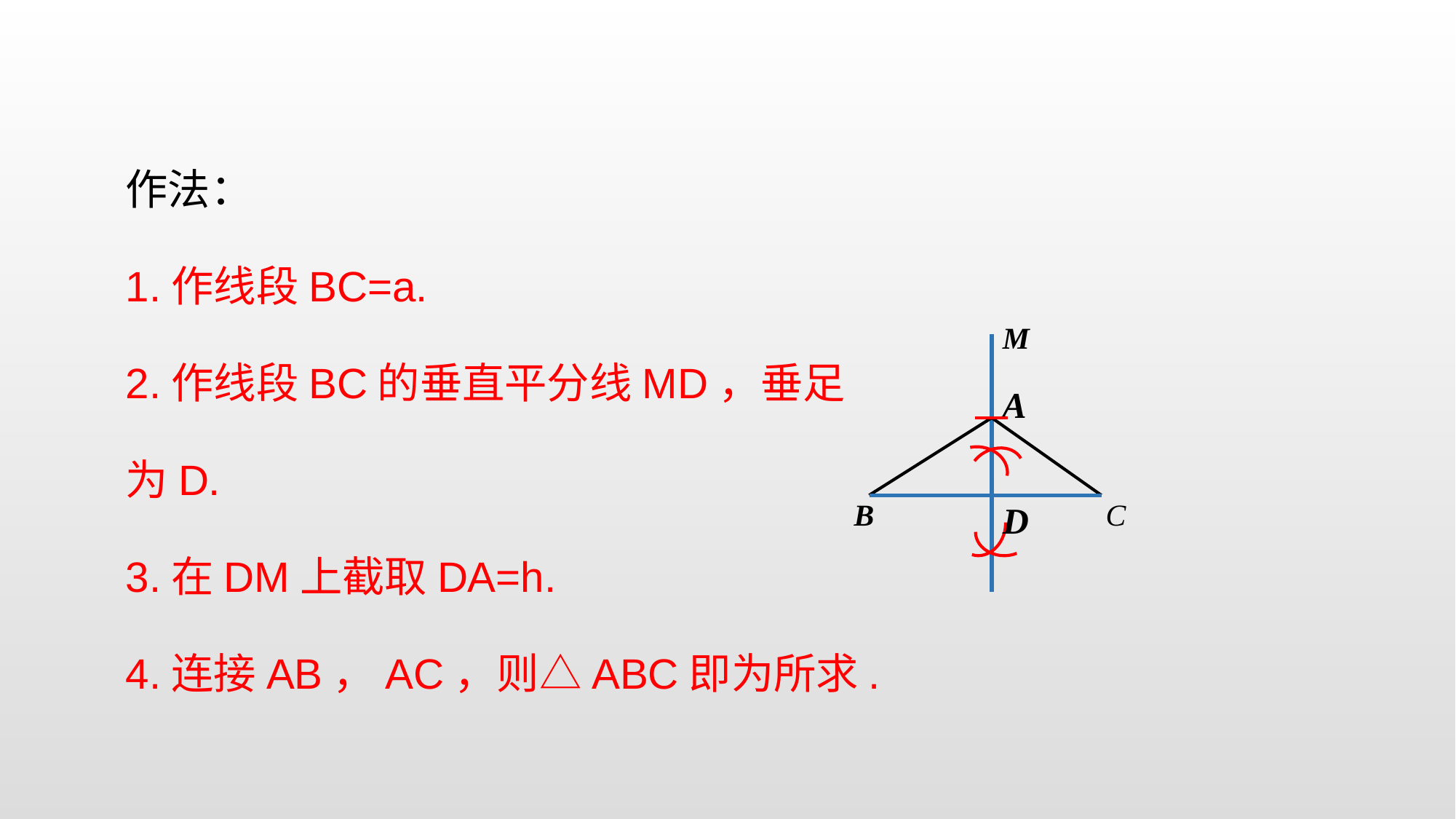

作法：
1.作线段BC=a.
2.作线段BC的垂直平分线MD，垂足为D.
3.在DM上截取DA=h.
4.连接AB，AC，则△ABC即为所求.
M
D
A

C
B